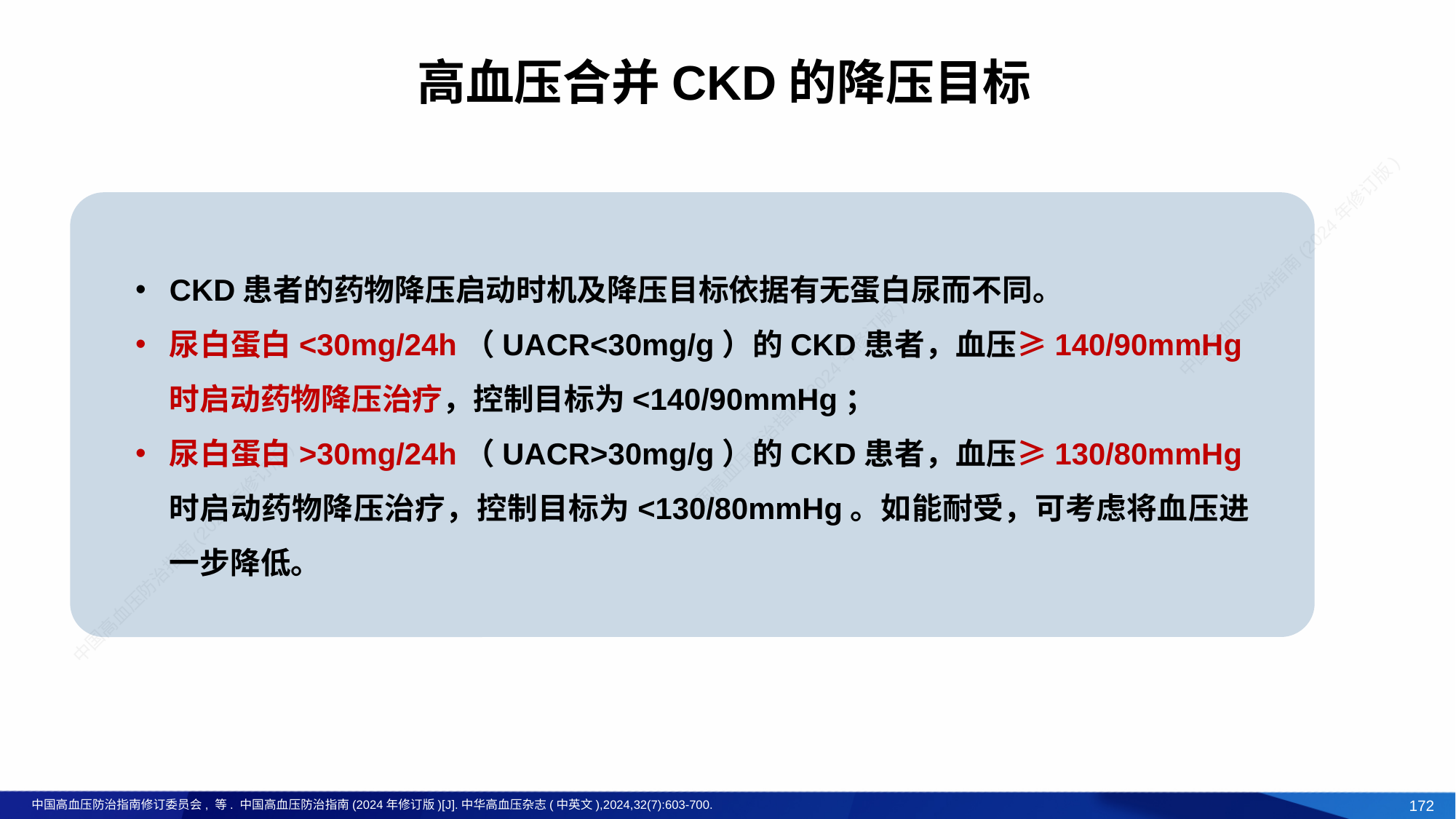

高血压合并CKD的降压目标

CKD患者的药物降压启动时机及降压目标依据有无蛋白尿而不同。
尿白蛋白<30mg/24h（UACR<30mg/g）的CKD患者，血压≥140/90mmHg时启动药物降压治疗，控制目标为<140/90mmHg；
尿白蛋白>30mg/24h（UACR>30mg/g）的CKD患者，血压≥130/80mmHg时启动药物降压治疗，控制目标为<130/80mmHg。如能耐受，可考虑将血压进一步降低。